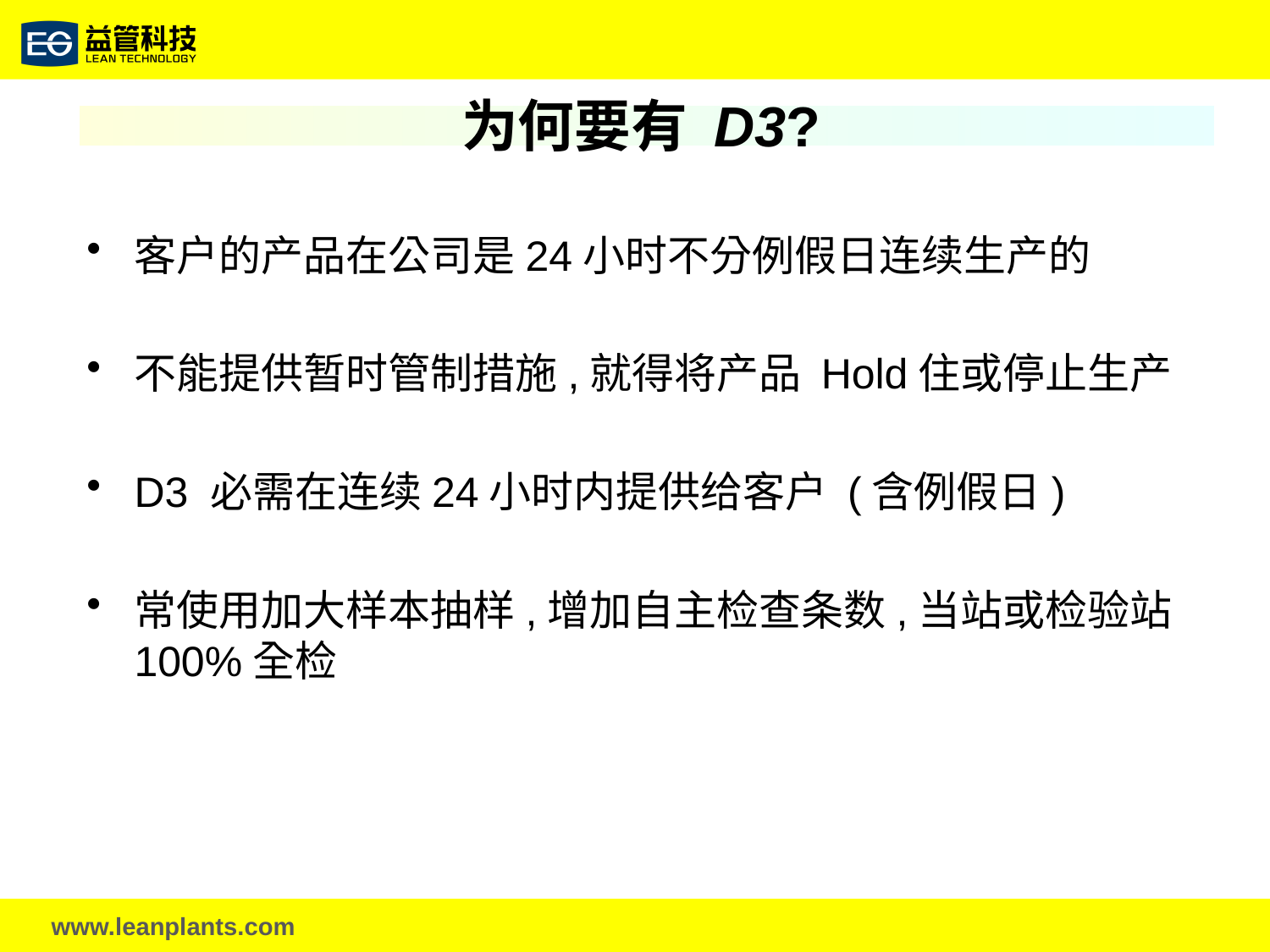

# 为何要有 D3?
客户的产品在公司是24小时不分例假日连续生产的

不能提供暂时管制措施,就得将产品 Hold住或停止生产

D3 必需在连续24小时内提供给客户 (含例假日)

常使用加大样本抽样,增加自主检查条数,当站或检验站100%全检

44